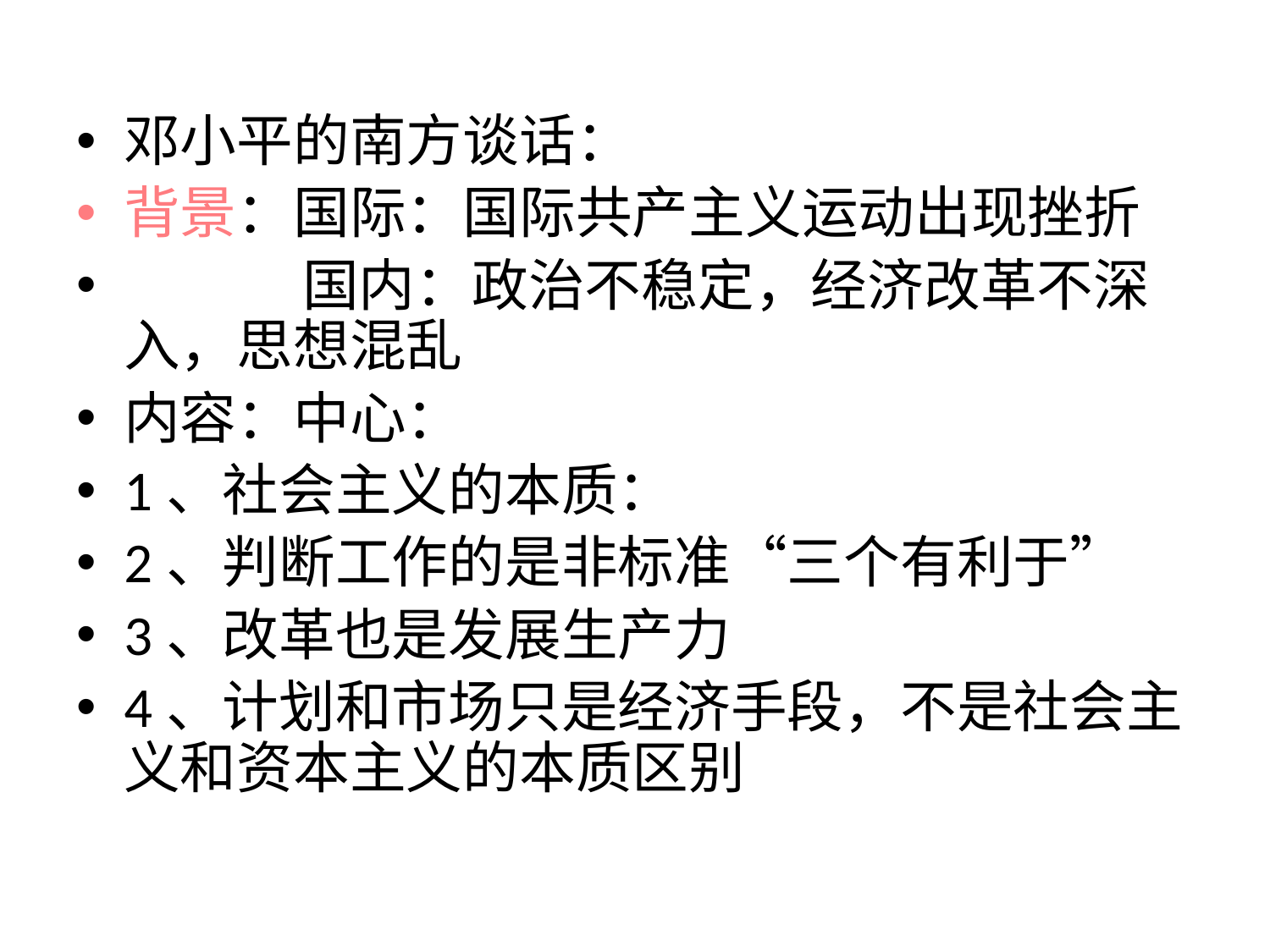

邓小平的南方谈话：
背景：国际：国际共产主义运动出现挫折
             国内：政治不稳定，经济改革不深入，思想混乱
内容：中心：
1、社会主义的本质：
2、判断工作的是非标准“三个有利于”
3、改革也是发展生产力
4、计划和市场只是经济手段，不是社会主义和资本主义的本质区别